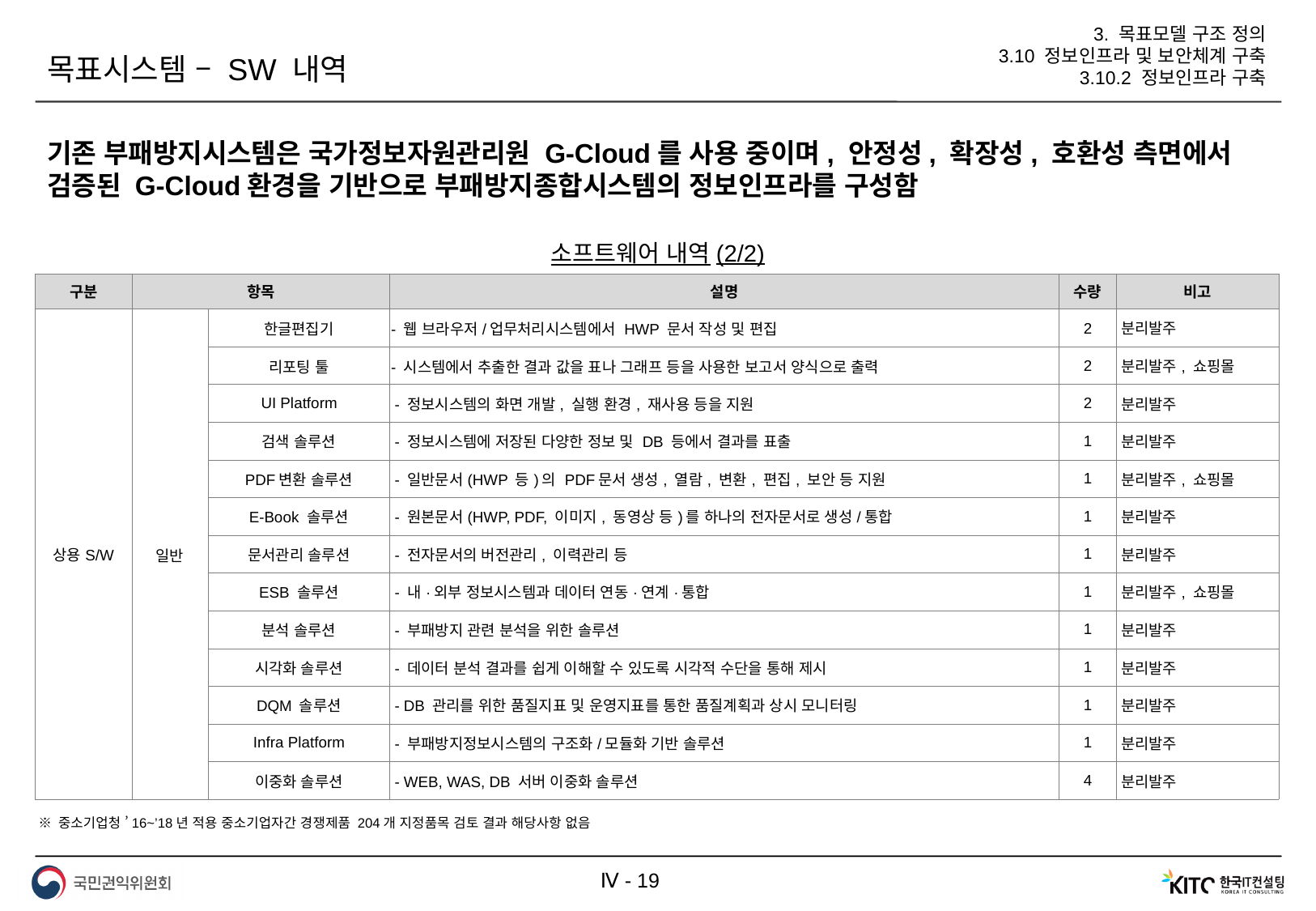

3. 목표모델 구조 정의
3.10 정보인프라 및 보안체계 구축
3.10.2 정보인프라 구축
목표시스템 – SW 내역
기존 부패방지시스템은 국가정보자원관리원 G-Cloud를 사용 중이며, 안정성, 확장성, 호환성 측면에서 검증된 G-Cloud환경을 기반으로 부패방지종합시스템의 정보인프라를 구성함
소프트웨어 내역(2/2)
| 구분 | 항목 |  | 설명 | 수량 | 비고 |
| --- | --- | --- | --- | --- | --- |
| 상용S/W | 일반 | 한글편집기 | - 웹 브라우저/업무처리시스템에서 HWP 문서 작성 및 편집 | 2 | 분리발주 |
|  |  | 리포팅 툴 | - 시스템에서 추출한 결과 값을 표나 그래프 등을 사용한 보고서 양식으로 출력 | 2 | 분리발주, 쇼핑몰 |
|  |  | UI Platform | - 정보시스템의 화면 개발, 실행 환경, 재사용 등을 지원 | 2 | 분리발주 |
|  |  | 검색 솔루션 | - 정보시스템에 저장된 다양한 정보 및 DB 등에서 결과를 표출 | 1 | 분리발주 |
|  |  | PDF변환 솔루션 | - 일반문서(HWP 등)의 PDF문서 생성, 열람, 변환, 편집, 보안 등 지원 | 1 | 분리발주, 쇼핑몰 |
|  |  | E-Book 솔루션 | - 원본문서(HWP, PDF, 이미지, 동영상 등)를 하나의 전자문서로 생성/통합 | 1 | 분리발주 |
|  |  | 문서관리 솔루션 | - 전자문서의 버전관리, 이력관리 등 | 1 | 분리발주 |
|  |  | ESB 솔루션 | - 내·외부 정보시스템과 데이터 연동·연계·통합 | 1 | 분리발주, 쇼핑몰 |
|  |  | 분석 솔루션 | - 부패방지 관련 분석을 위한 솔루션 | 1 | 분리발주 |
|  |  | 시각화 솔루션 | - 데이터 분석 결과를 쉽게 이해할 수 있도록 시각적 수단을 통해 제시 | 1 | 분리발주 |
|  |  | DQM 솔루션 | - DB 관리를 위한 품질지표 및 운영지표를 통한 품질계획과 상시 모니터링 | 1 | 분리발주 |
|  |  | Infra Platform | - 부패방지정보시스템의 구조화/모듈화 기반 솔루션 | 1 | 분리발주 |
|  |  | 이중화 솔루션 | - WEB, WAS, DB 서버 이중화 솔루션 | 4 | 분리발주 |

※ 중소기업청 ’16~’18년 적용 중소기업자간 경쟁제품 204개 지정품목 검토 결과 해당사항 없음